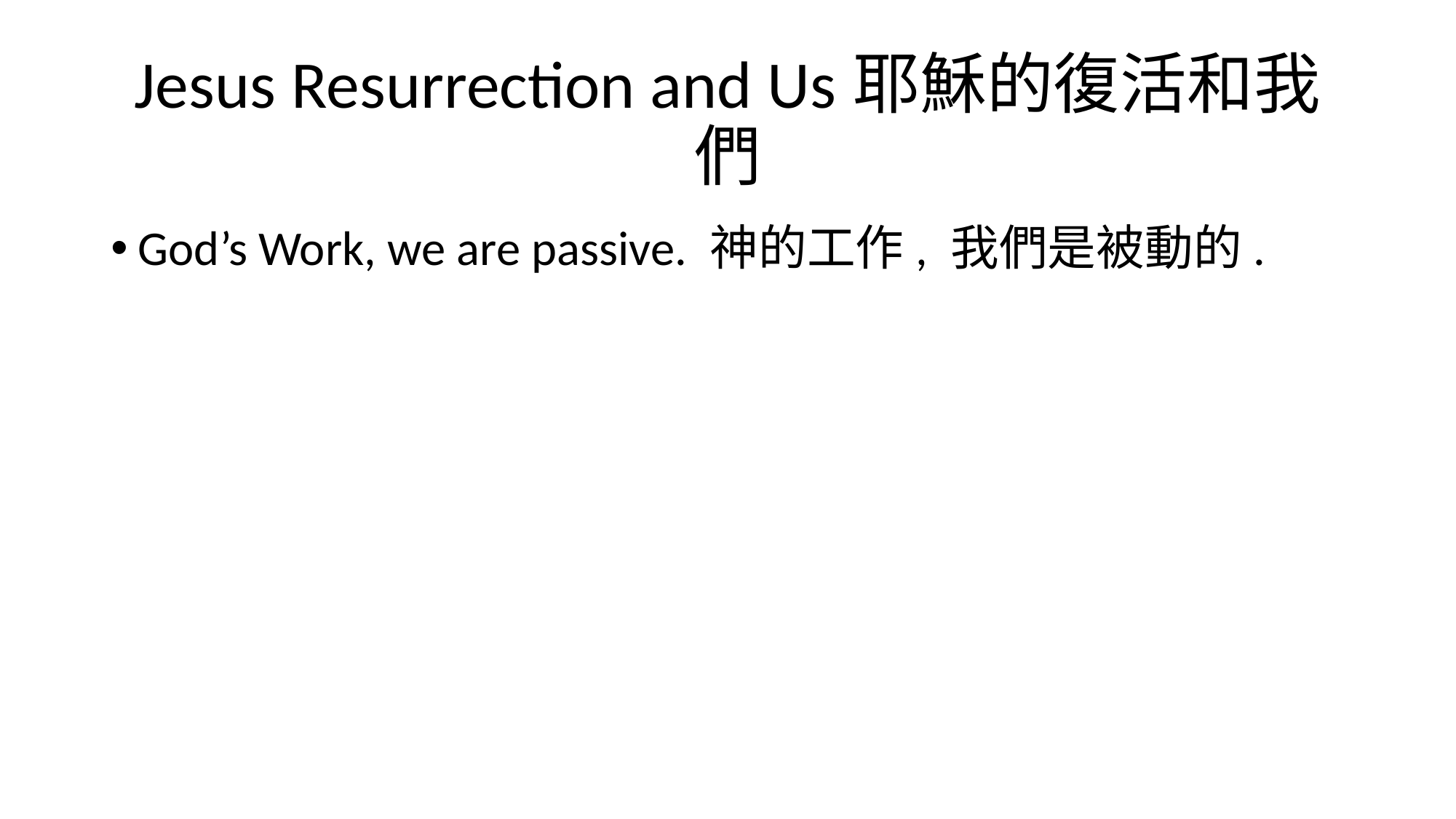

# Jesus Resurrection and Us耶穌的復活和我們
God’s Work, we are passive. 神的工作, 我們是被動的.